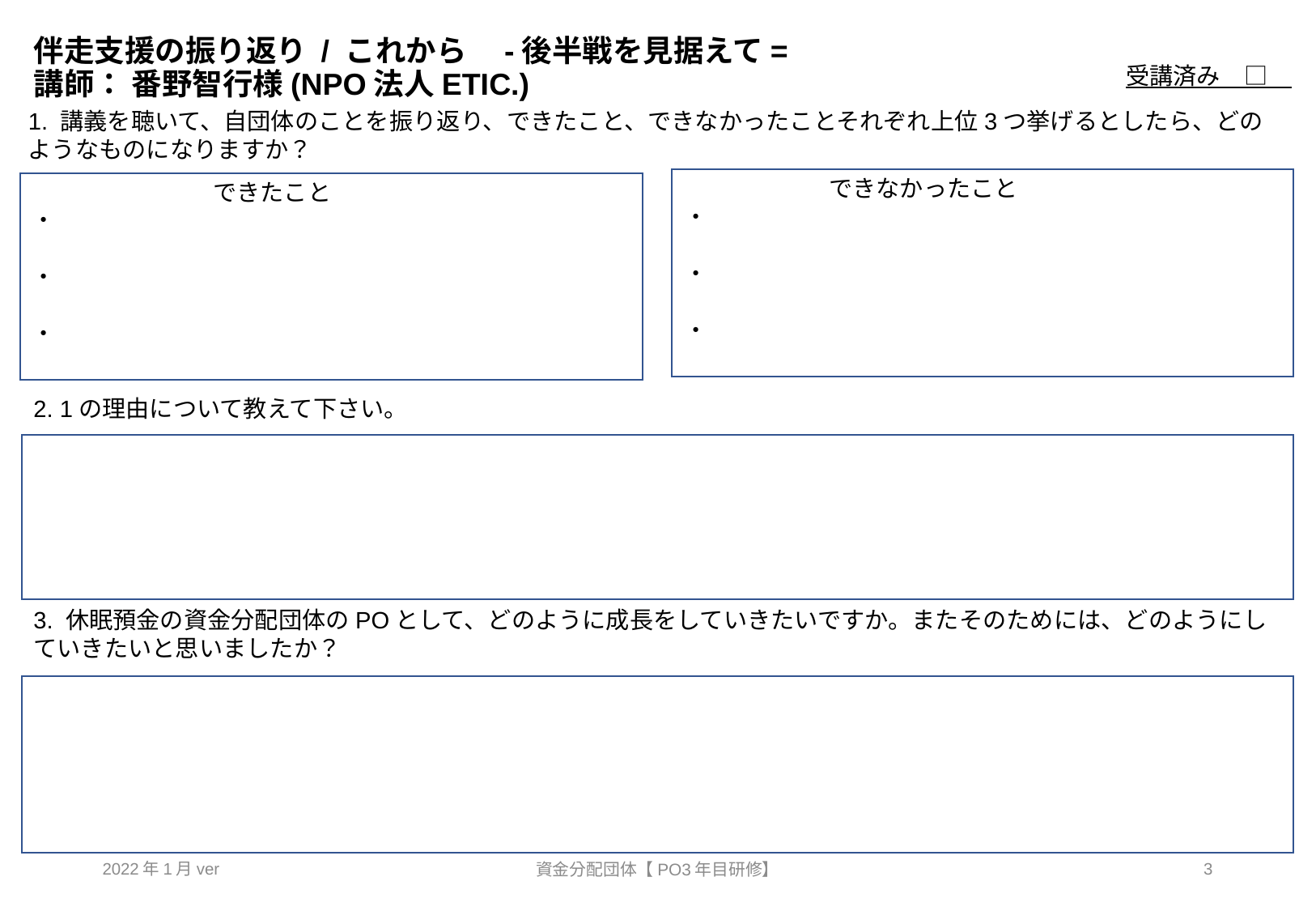

# 伴走支援の振り返り / これから　-後半戦を見据えて=　 講師： 番野智行様(NPO法人ETIC.)
受講済み　□
1. 講義を聴いて、自団体のことを振り返り、できたこと、できなかったことそれぞれ上位3つ挙げるとしたら、どのようなものになりますか？
できなかったこと
・

・

・

できたこと
・

・

・

2. 1の理由について教えて下さい。

3. 休眠預金の資金分配団体のPOとして、どのように成長をしていきたいですか。またそのためには、どのようにしていきたいと思いましたか？

2022年1月ver
資金分配団体【PO3年目研修】
3